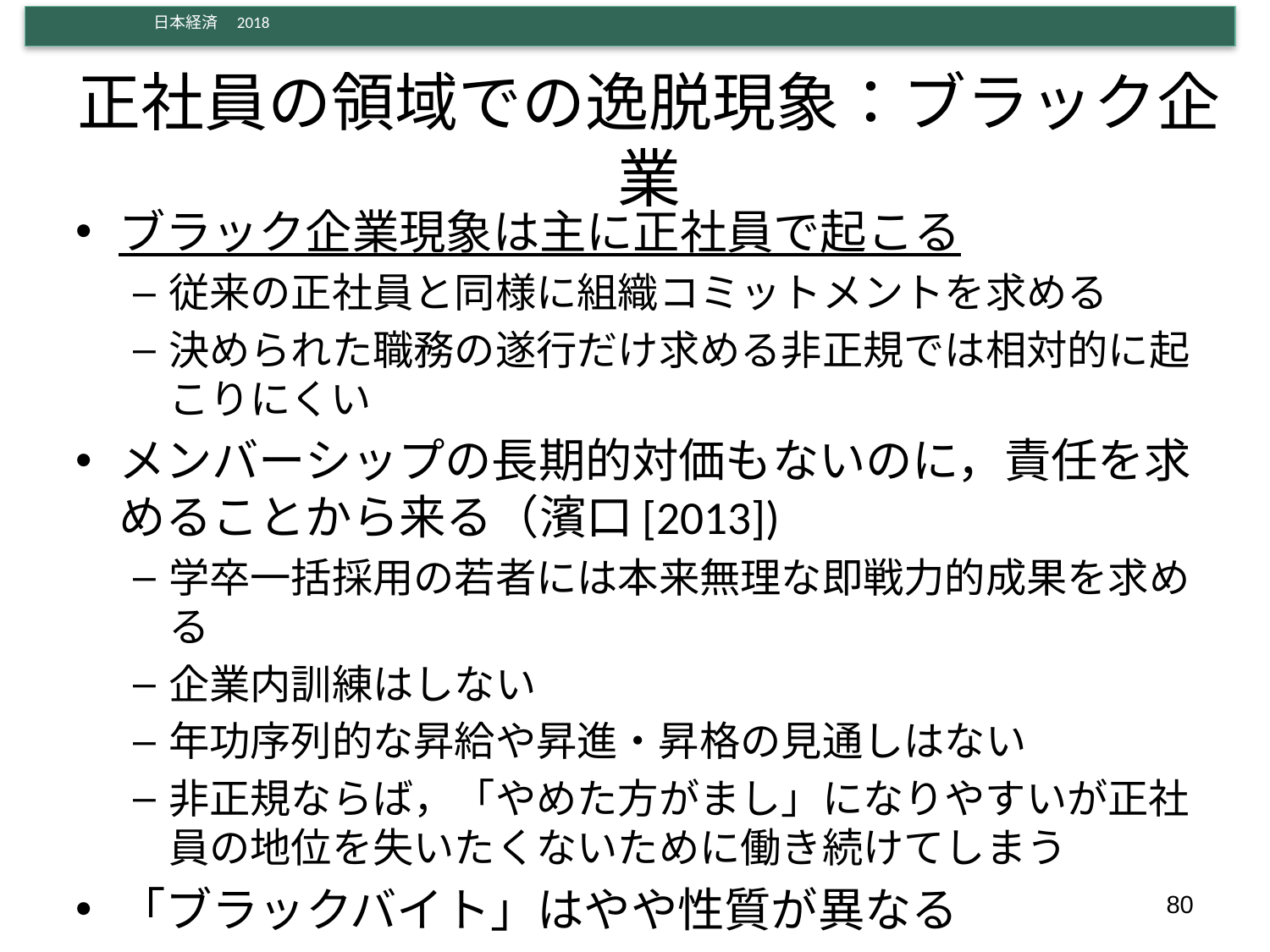

# 正社員の領域での逸脱現象：ブラック企業
ブラック企業現象は主に正社員で起こる
従来の正社員と同様に組織コミットメントを求める
決められた職務の遂行だけ求める非正規では相対的に起こりにくい
メンバーシップの長期的対価もないのに，責任を求めることから来る（濱口[2013])
学卒一括採用の若者には本来無理な即戦力的成果を求める
企業内訓練はしない
年功序列的な昇給や昇進・昇格の見通しはない
非正規ならば，「やめた方がまし」になりやすいが正社員の地位を失いたくないために働き続けてしまう
「ブラックバイト」はやや性質が異なる

80